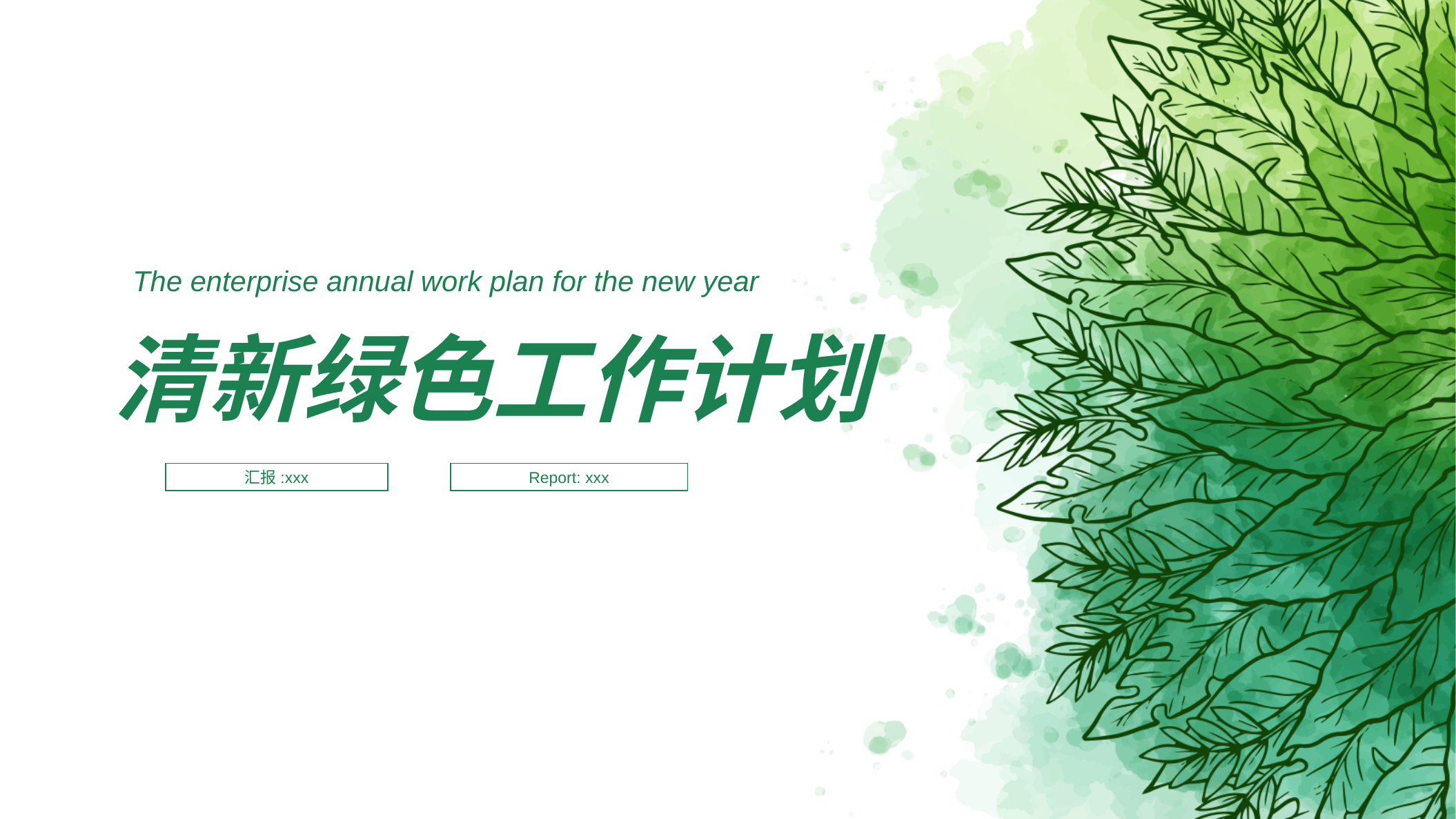

The enterprise annual work plan for the new year
清新绿色工作计划
汇报:xxx
Report: xxx